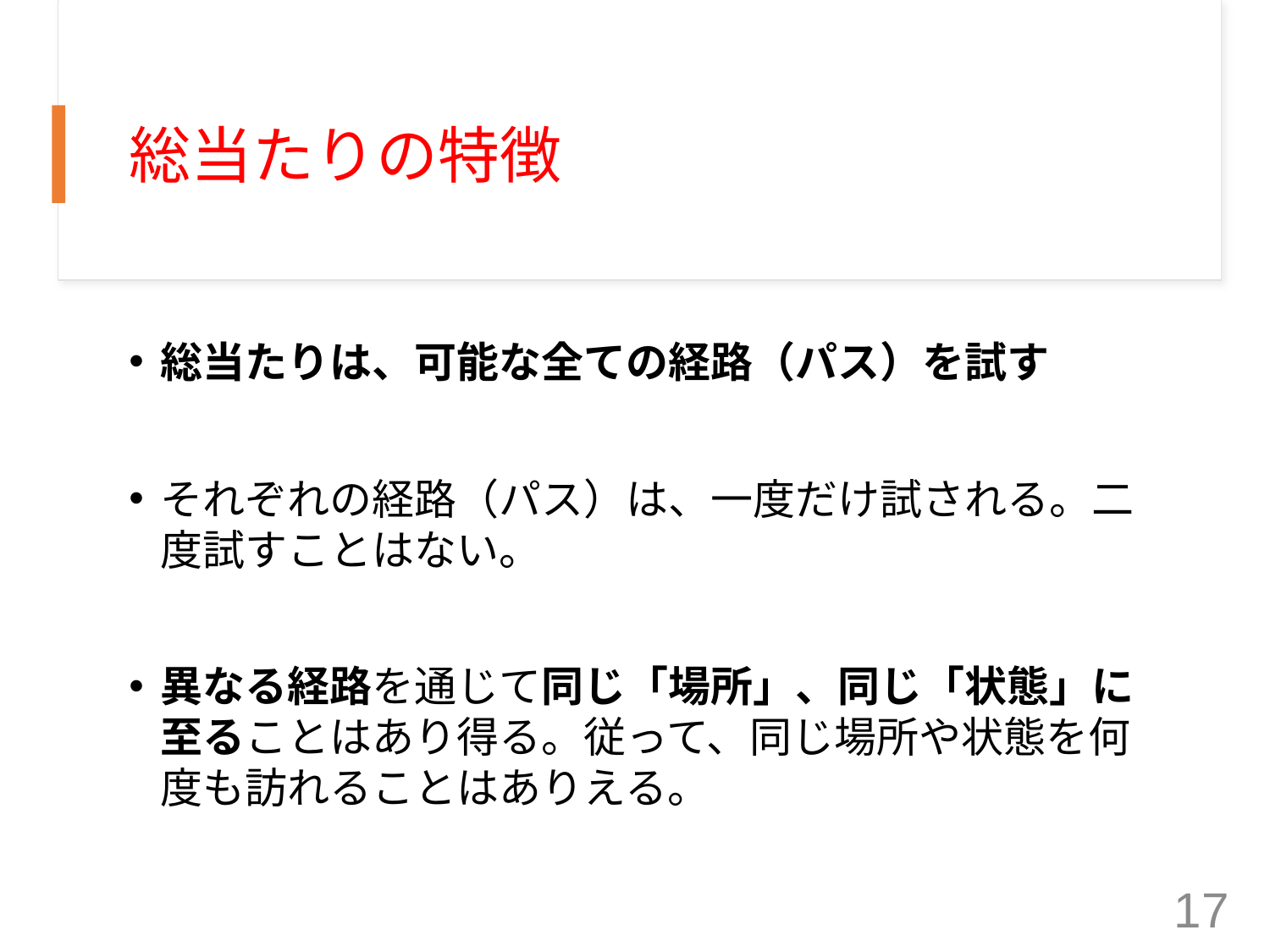

# 総当たりの特徴

総当たりは、可能な全ての経路（パス）を試す

それぞれの経路（パス）は、一度だけ試される。二度試すことはない。

異なる経路を通じて同じ「場所」、同じ「状態」に至ることはあり得る。従って、同じ場所や状態を何度も訪れることはありえる。

17